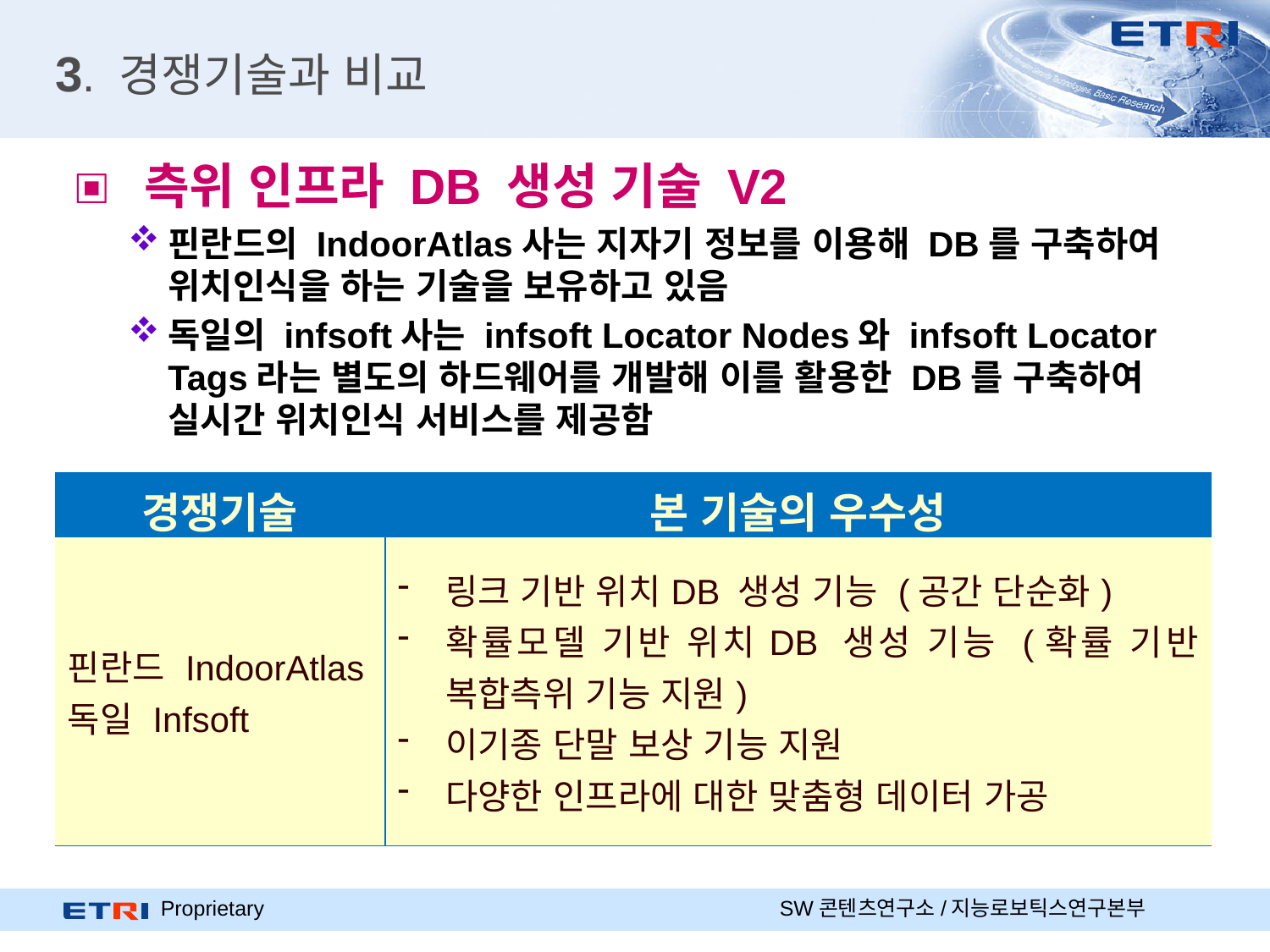

# 3. 경쟁기술과 비교
 측위 인프라 DB 생성 기술 V2
핀란드의 IndoorAtlas사는 지자기 정보를 이용해 DB를 구축하여 위치인식을 하는 기술을 보유하고 있음
독일의 infsoft사는 infsoft Locator Nodes와 infsoft Locator Tags라는 별도의 하드웨어를 개발해 이를 활용한 DB를 구축하여 실시간 위치인식 서비스를 제공함

| 경쟁기술 | 본 기술의 우수성 |
| --- | --- |
| 핀란드 IndoorAtlas 독일 Infsoft | 링크 기반 위치DB 생성 기능 (공간 단순화) 확률모델 기반 위치DB 생성 기능 (확률 기반 복합측위 기능 지원) 이기종 단말 보상 기능 지원 다양한 인프라에 대한 맞춤형 데이터 가공 |
SW콘텐츠연구소/지능로보틱스연구본부
10